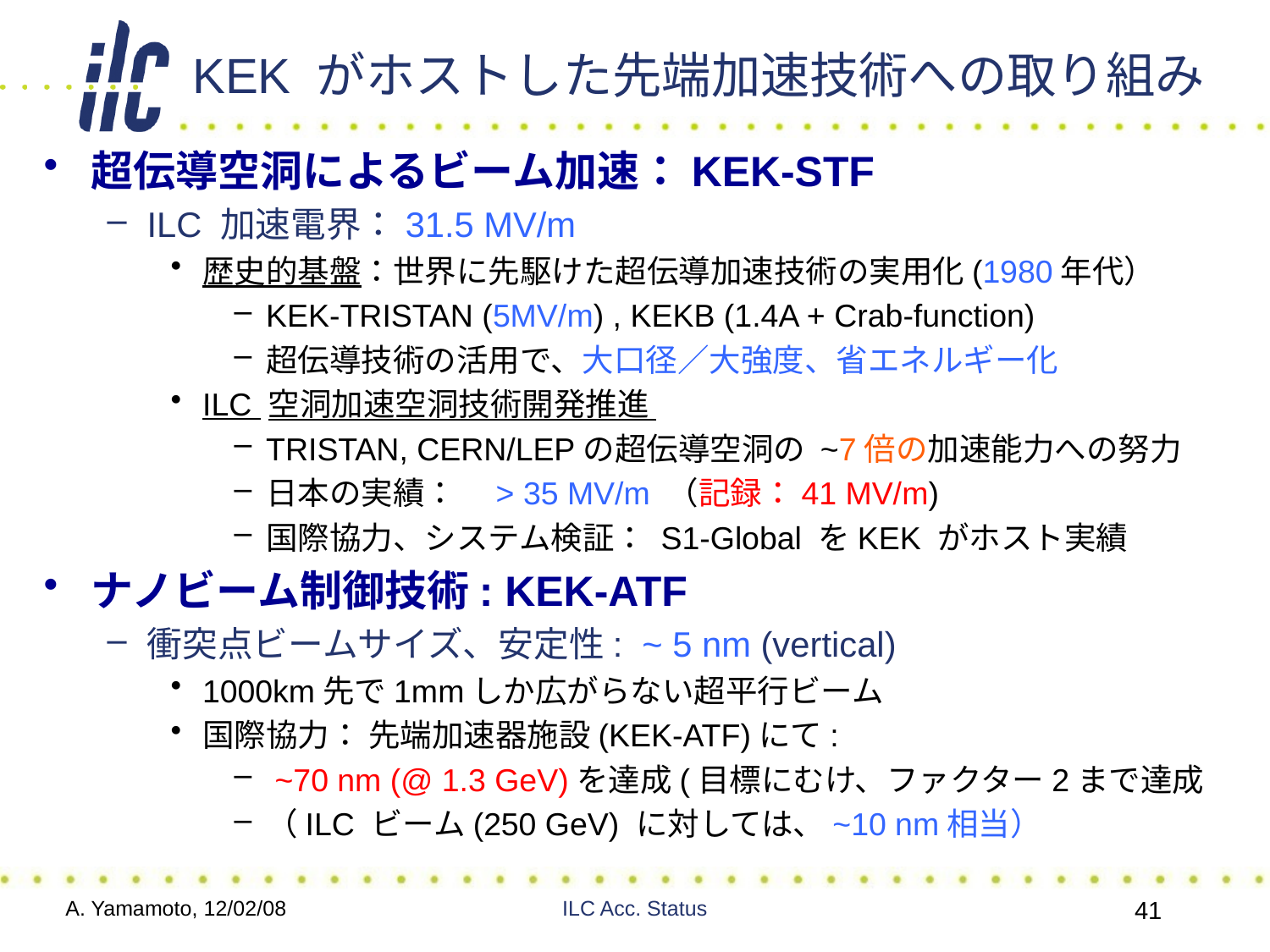

# KEK がホストした先端加速技術への取り組み
超伝導空洞によるビーム加速：KEK-STF
ILC 加速電界：31.5 MV/m
歴史的基盤：世界に先駆けた超伝導加速技術の実用化(1980年代）
KEK-TRISTAN (5MV/m) , KEKB (1.4A + Crab-function)
超伝導技術の活用で、大口径／大強度、省エネルギー化
ILC 空洞加速空洞技術開発推進
TRISTAN, CERN/LEPの超伝導空洞の ~7倍の加速能力への努力
日本の実績：　> 35 MV/m （記録：41 MV/m)
国際協力、システム検証： S1-Global をKEK がホスト実績
ナノビーム制御技術: KEK-ATF
衝突点ビームサイズ、安定性:  ~ 5 nm (vertical)
1000km先で1mmしか広がらない超平行ビーム
国際協力： 先端加速器施設(KEK-ATF)にて:
 ~70 nm (@ 1.3 GeV)を達成(目標にむけ、ファクター2まで達成
（ILC ビーム(250 GeV) に対しては、~10 nm相当）

A. Yamamoto, 12/02/08
ILC Acc. Status
41